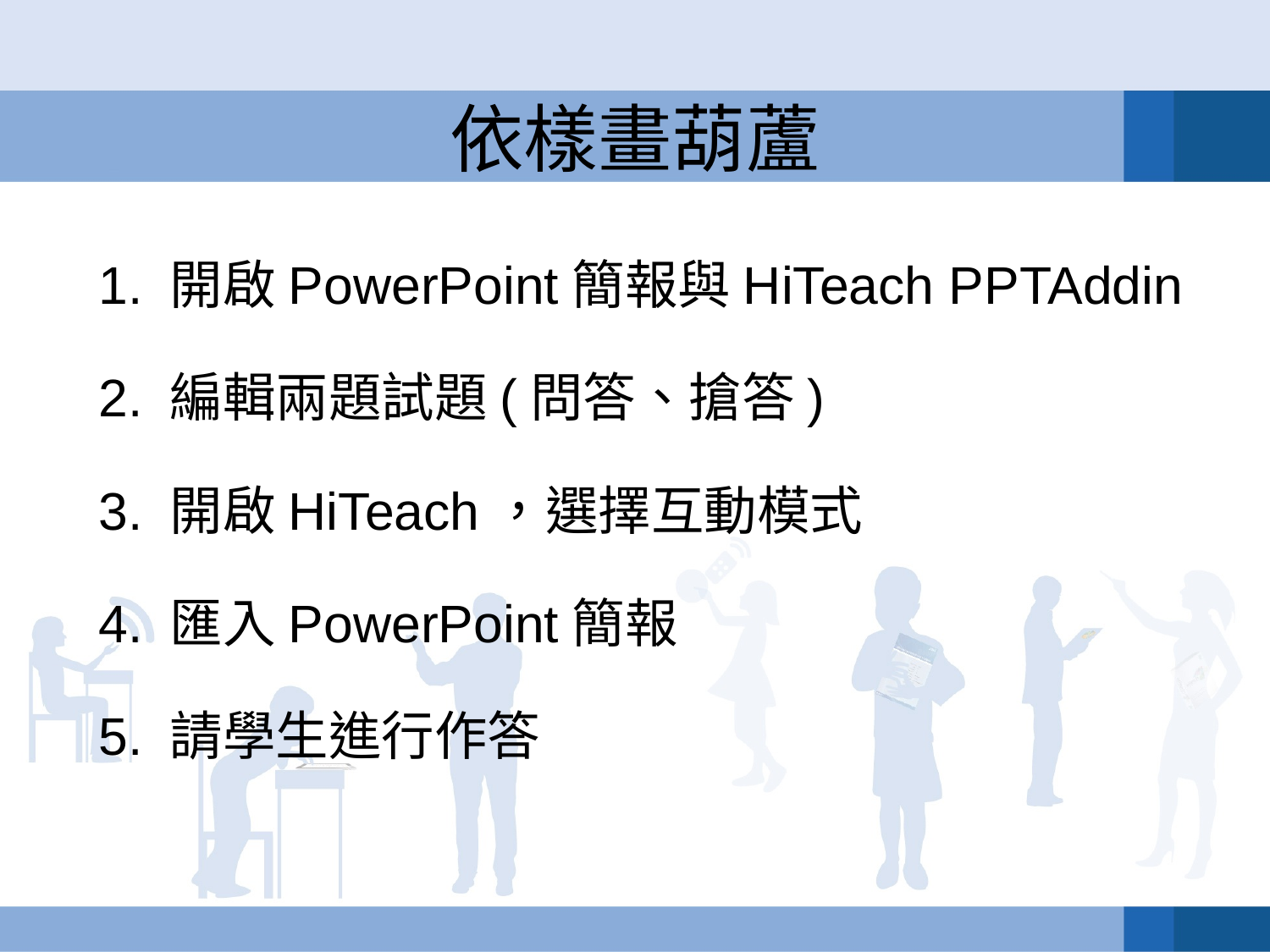

# 依樣畫葫蘆
開啟PowerPoint簡報與HiTeach PPTAddin
編輯兩題試題(問答、搶答)
開啟HiTeach，選擇互動模式
匯入PowerPoint簡報
請學生進行作答